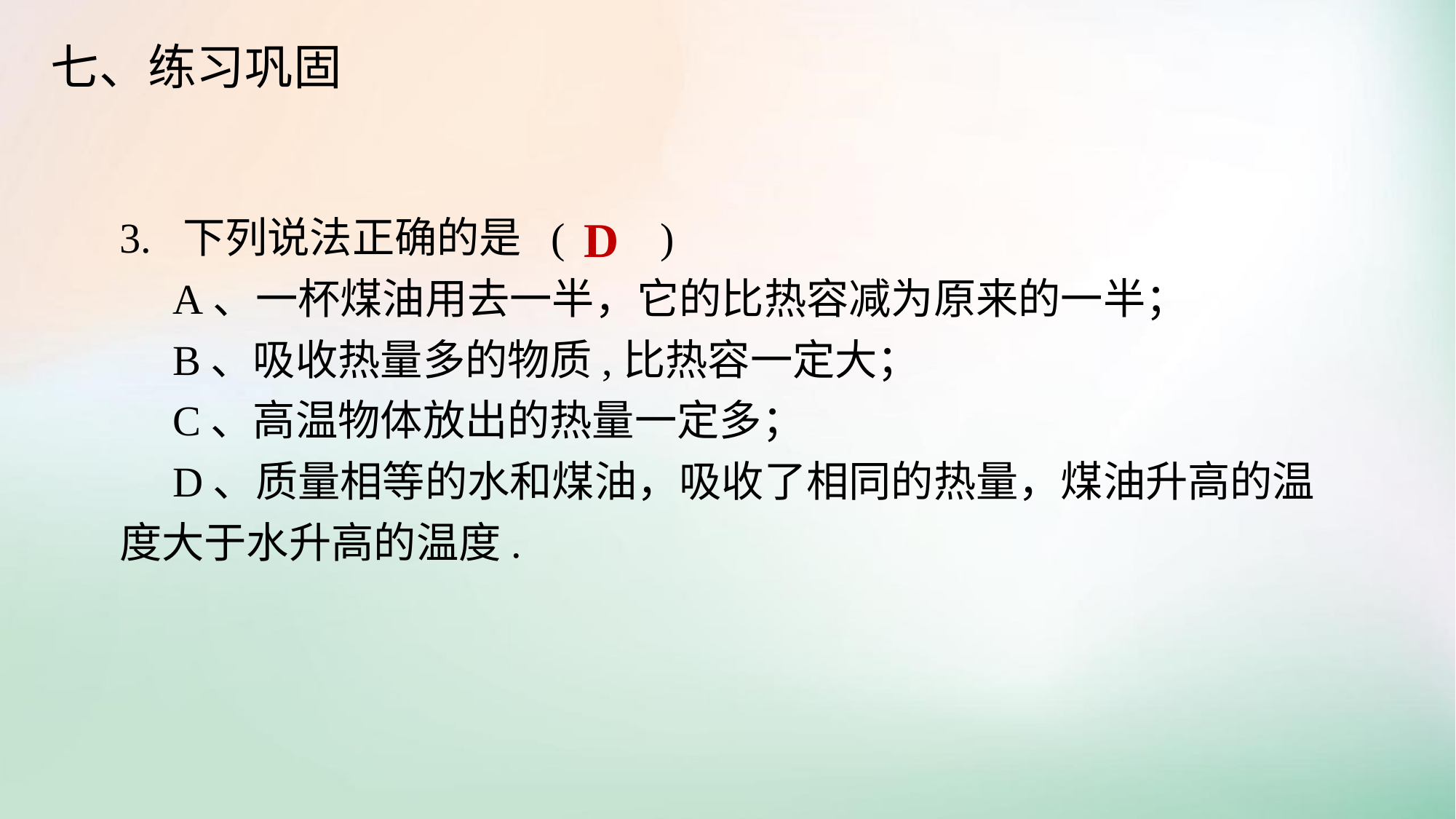

七、练习巩固
3.  下列说法正确的是  (         )
     A、一杯煤油用去一半，它的比热容减为原来的一半；
     B、吸收热量多的物质,比热容一定大；
     C、高温物体放出的热量一定多；
     D、质量相等的水和煤油，吸收了相同的热量，煤油升高的温度大于水升高的温度.
D